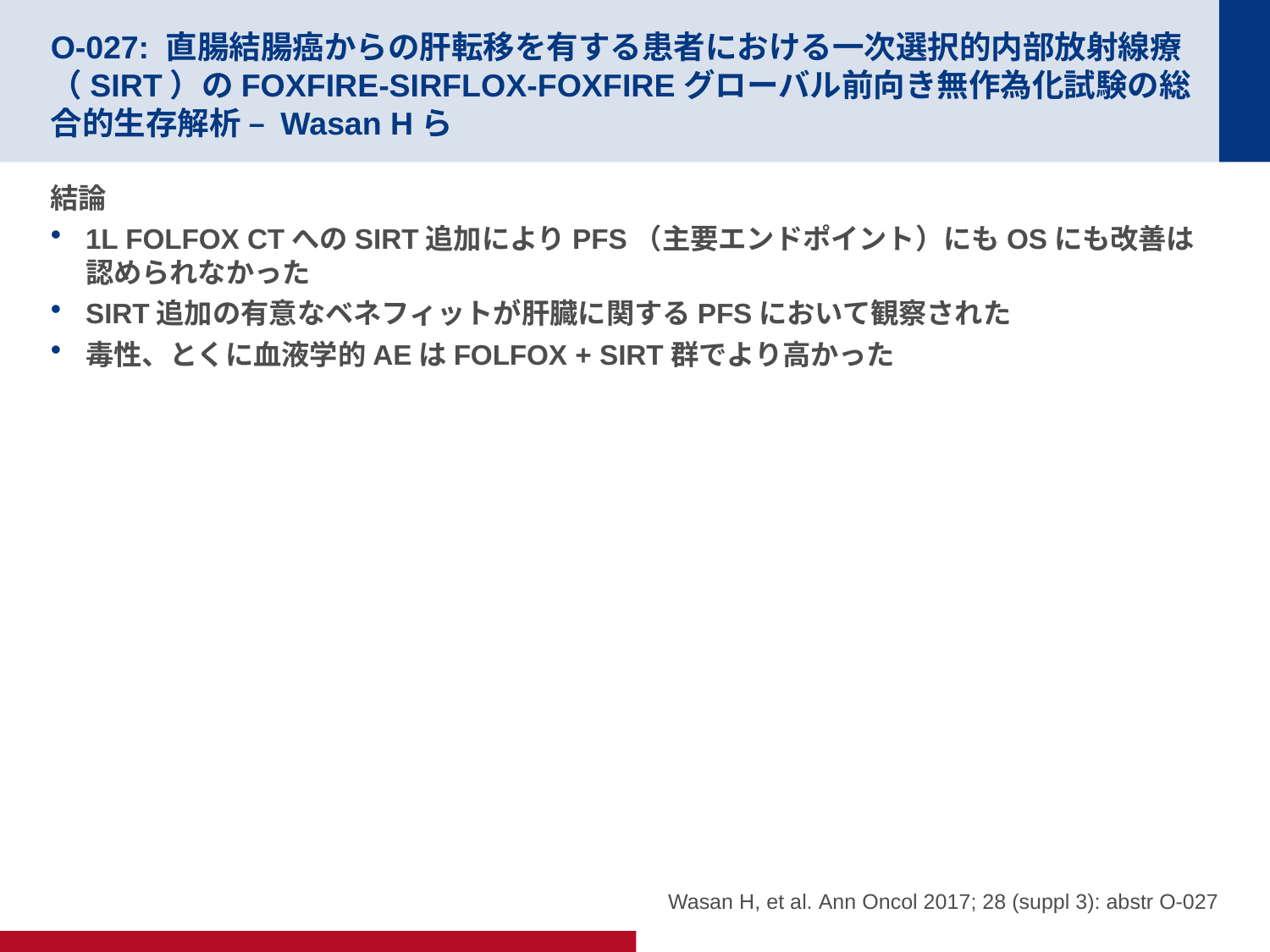

# O-027: 直腸結腸癌からの肝転移を有する患者における一次選択的内部放射線療（SIRT）のFOXFIRE-SIRFLOX-FOXFIREグローバル前向き無作為化試験の総合的生存解析 – Wasan Hら
結論
1L FOLFOX CTへのSIRT追加によりPFS（主要エンドポイント）にもOSにも改善は認められなかった
SIRT追加の有意なベネフィットが肝臓に関するPFSにおいて観察された
毒性、とくに血液学的AEはFOLFOX + SIRT群でより高かった
Wasan H, et al. Ann Oncol 2017; 28 (suppl 3): abstr O-027